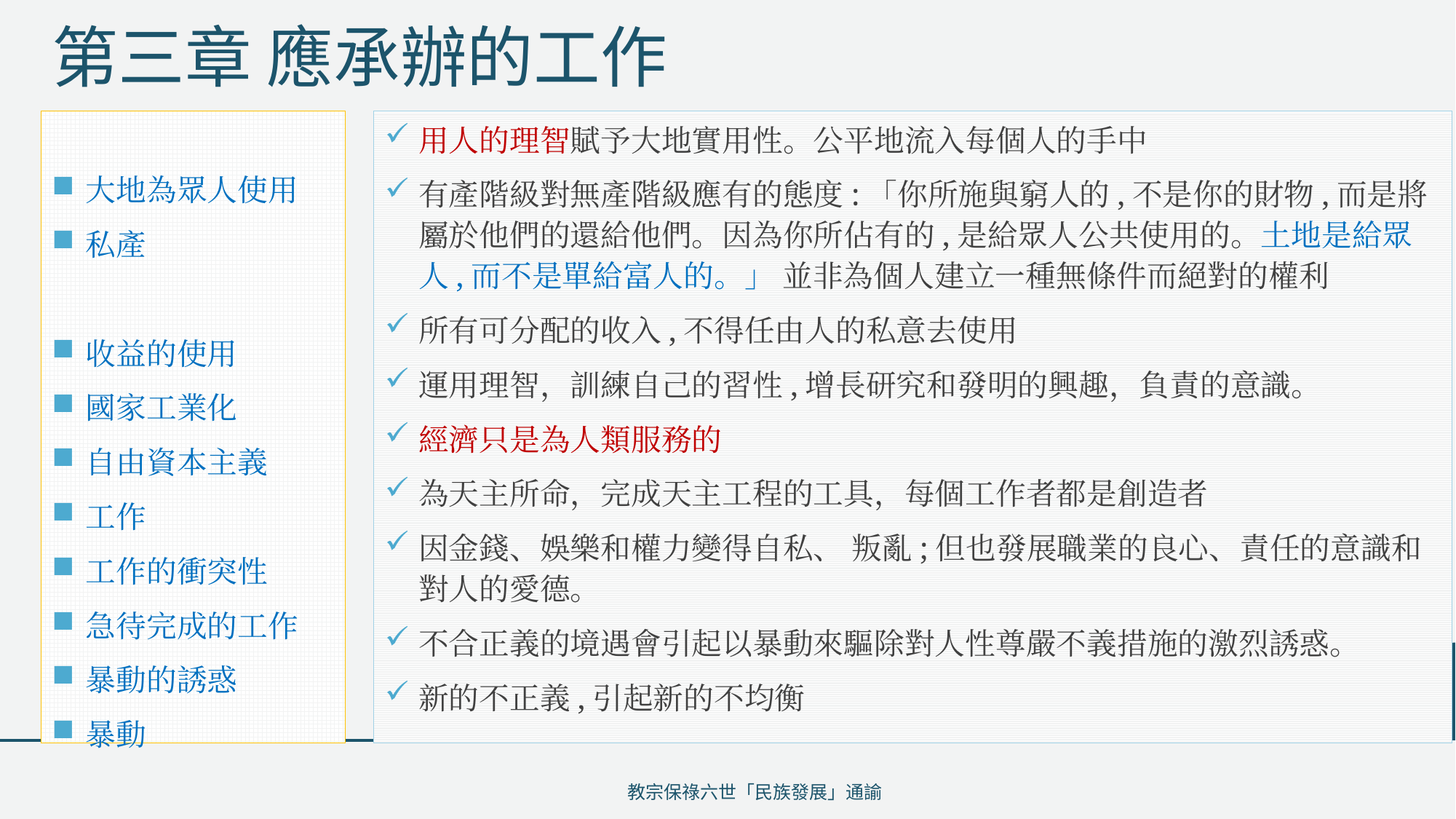

# 第三章 應承辦的工作

大地為眾人使用
私產

收益的使用
國家工業化
自由資本主義
工作
工作的衝突性
急待完成的工作
暴動的誘惑
暴動

用人的理智賦予大地實用性。公平地流入每個人的手中
有產階級對無產階級應有的態度:「你所施與窮人的,不是你的財物,而是將屬於他們的還給他們。因為你所佔有的,是給眾人公共使用的。土地是給眾人,而不是單給富人的。」 並非為個人建立一種無條件而絕對的權利
所有可分配的收入,不得任由人的私意去使用
運用理智，訓練自己的習性,增長研究和發明的興趣，負責的意識。
經濟只是為人類服務的
為天主所命，完成天主工程的工具，每個工作者都是創造者
因金錢、娛樂和權力變得自私、 叛亂;但也發展職業的良心、責任的意識和對人的愛德。
不合正義的境遇會引起以暴動來驅除對人性尊嚴不義措施的激烈誘惑。
新的不正義,引起新的不均衡

教宗保祿六世「民族發展」通諭